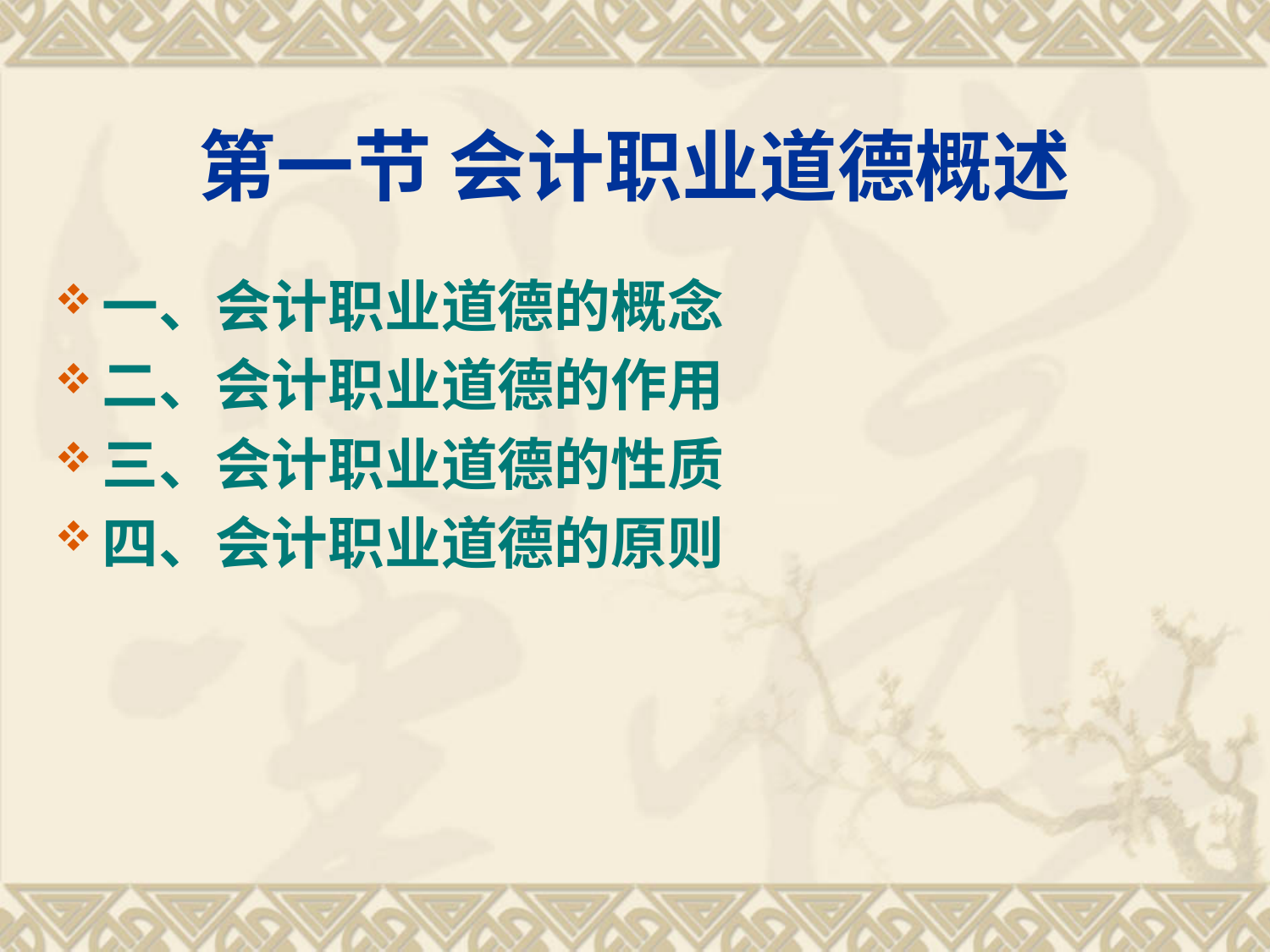

# 第一节 会计职业道德概述
一、会计职业道德的概念
二、会计职业道德的作用
三、会计职业道德的性质
四、会计职业道德的原则